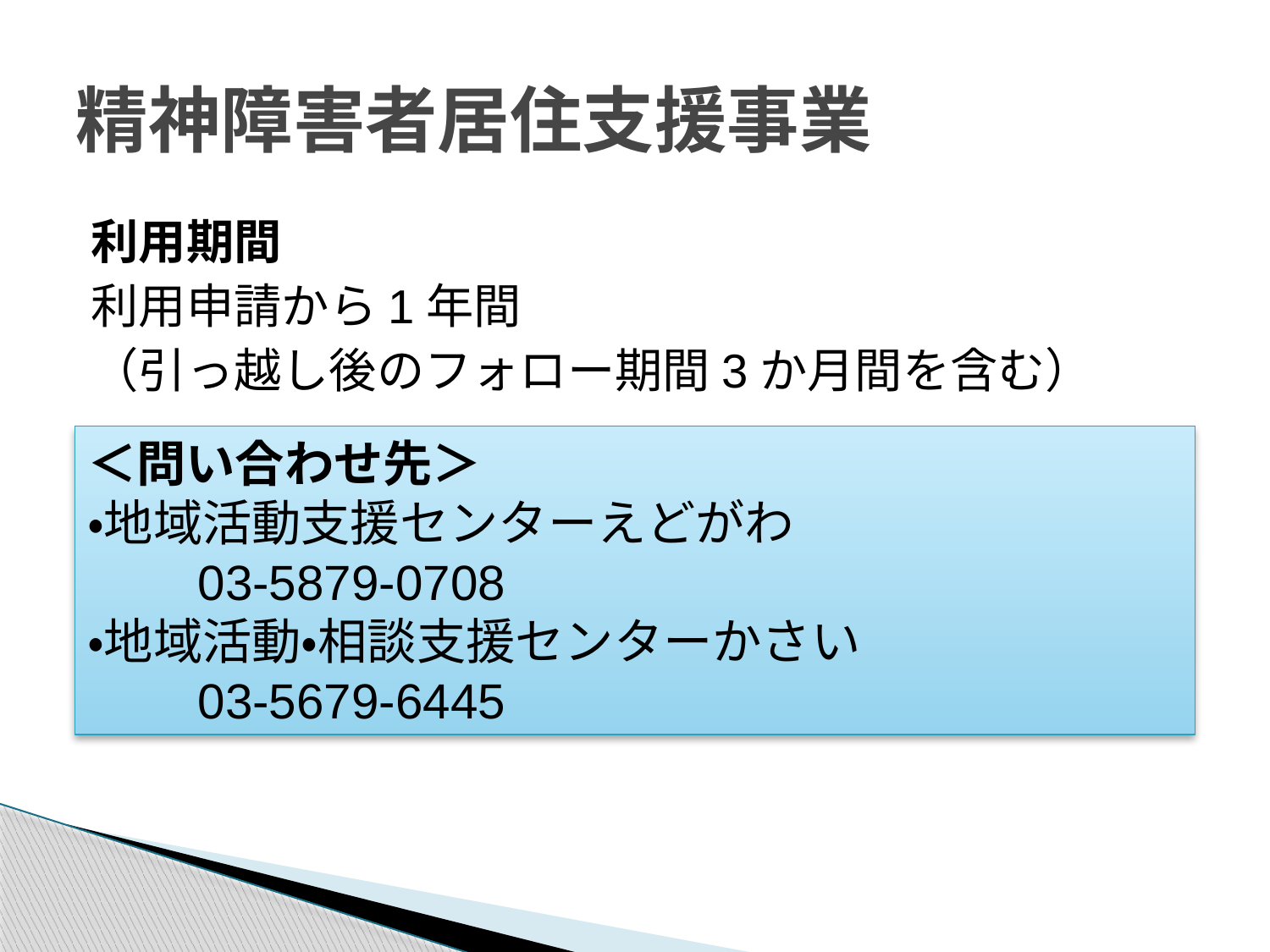

# 精神障害者居住支援事業
利用期間
利用申請から1年間
（引っ越し後のフォロー期間3か月間を含む）

＜問い合わせ先＞
・地域活動支援センターえどがわ
　　03-5879-0708
・地域活動・相談支援センターかさい
　　03-5679-6445